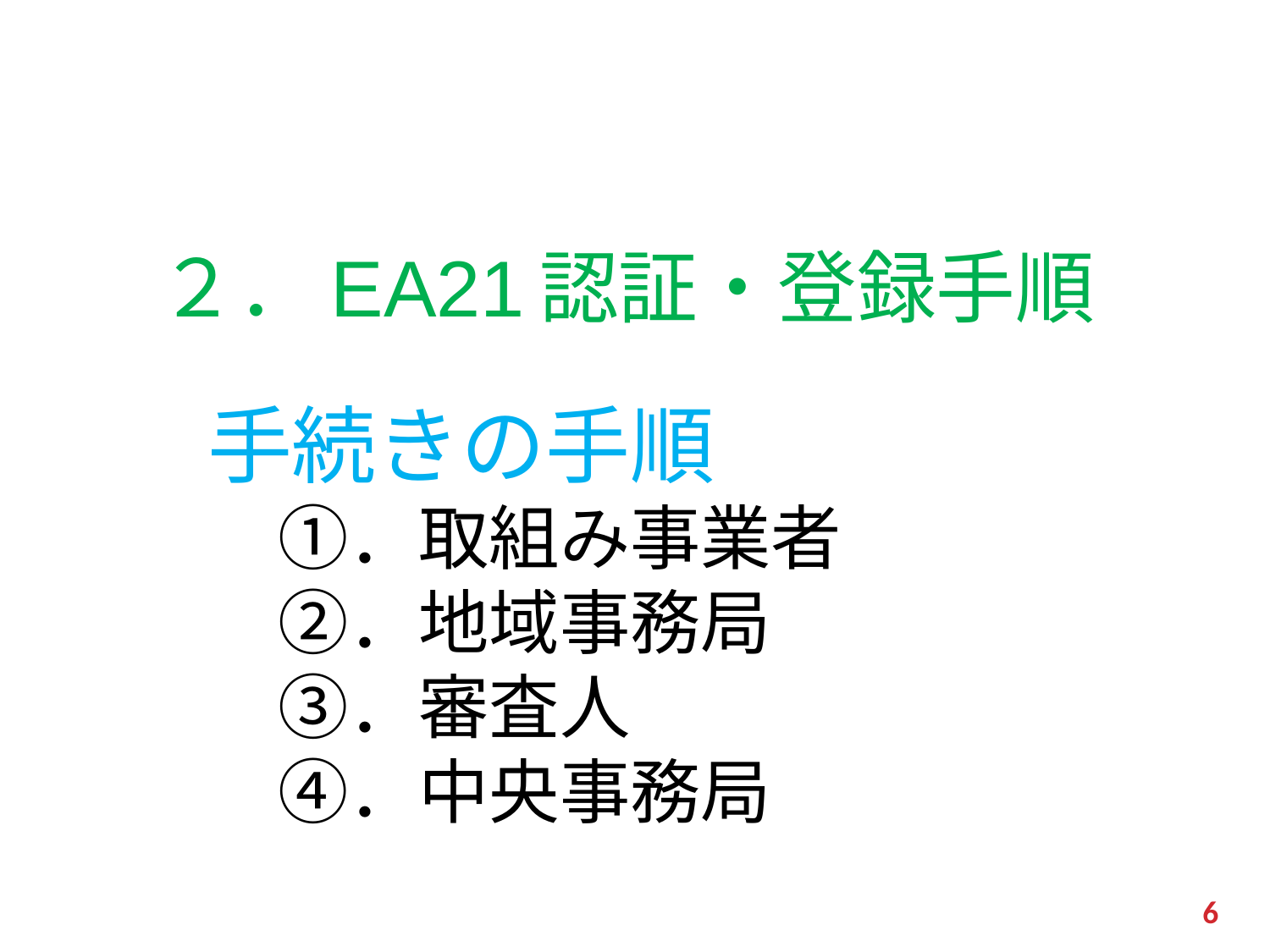

# ２．EA21認証・登録手順
手続きの手順
　①．取組み事業者
　②．地域事務局
　③．審査人
　④．中央事務局
6